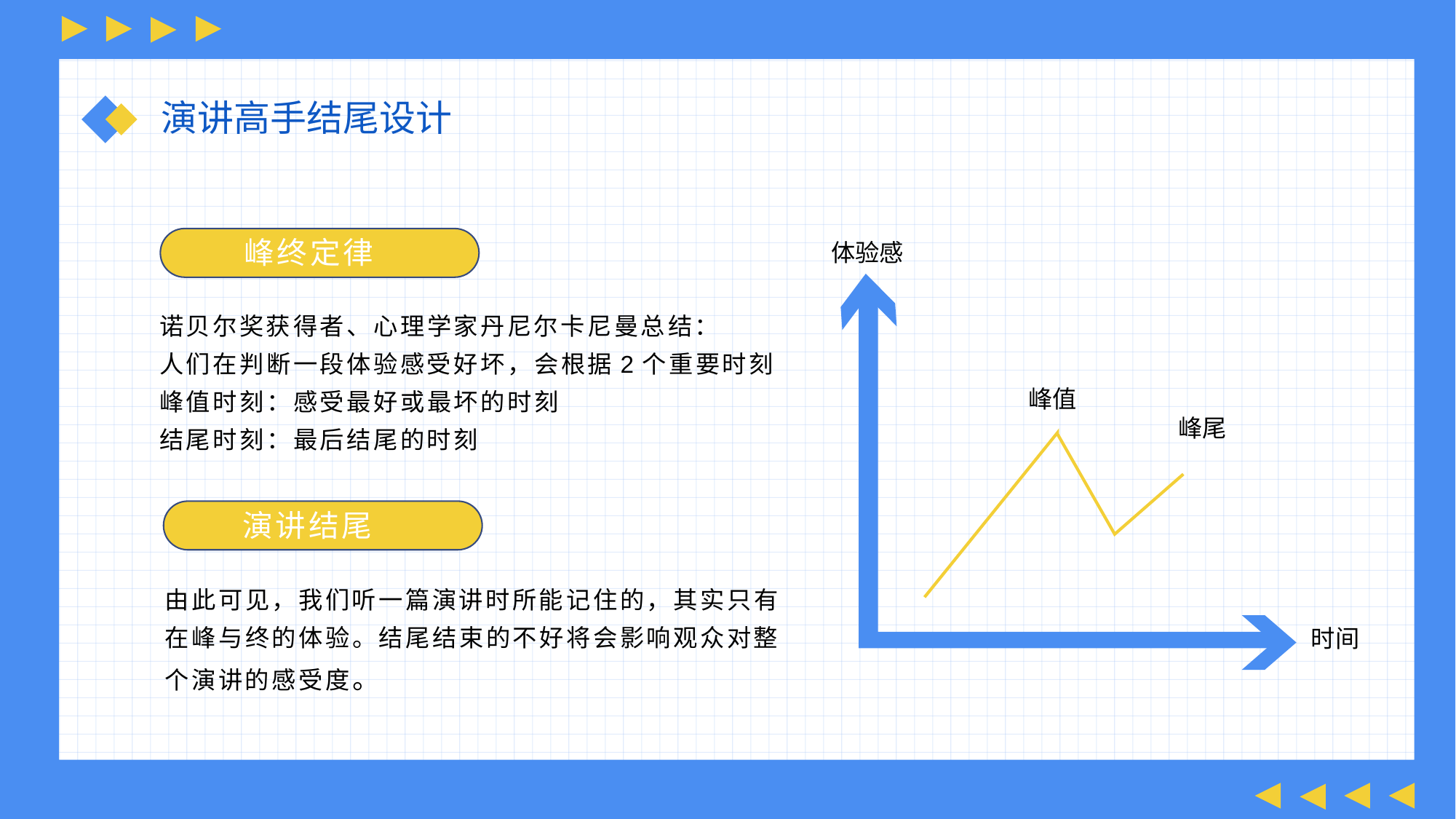

演讲高手结尾设计

峰终定律
体验感

峰值
峰尾

诺贝尔奖获得者、心理学家丹尼尔卡尼曼总结：
人们在判断一段体验感受好坏，会根据2个重要时刻
峰值时刻：感受最好或最坏的时刻
结尾时刻：最后结尾的时刻

演讲结尾
由此可见，我们听一篇演讲时所能记住的，其实只有在峰与终的体验。结尾结束的不好将会影响观众对整个演讲的感受度。
时间